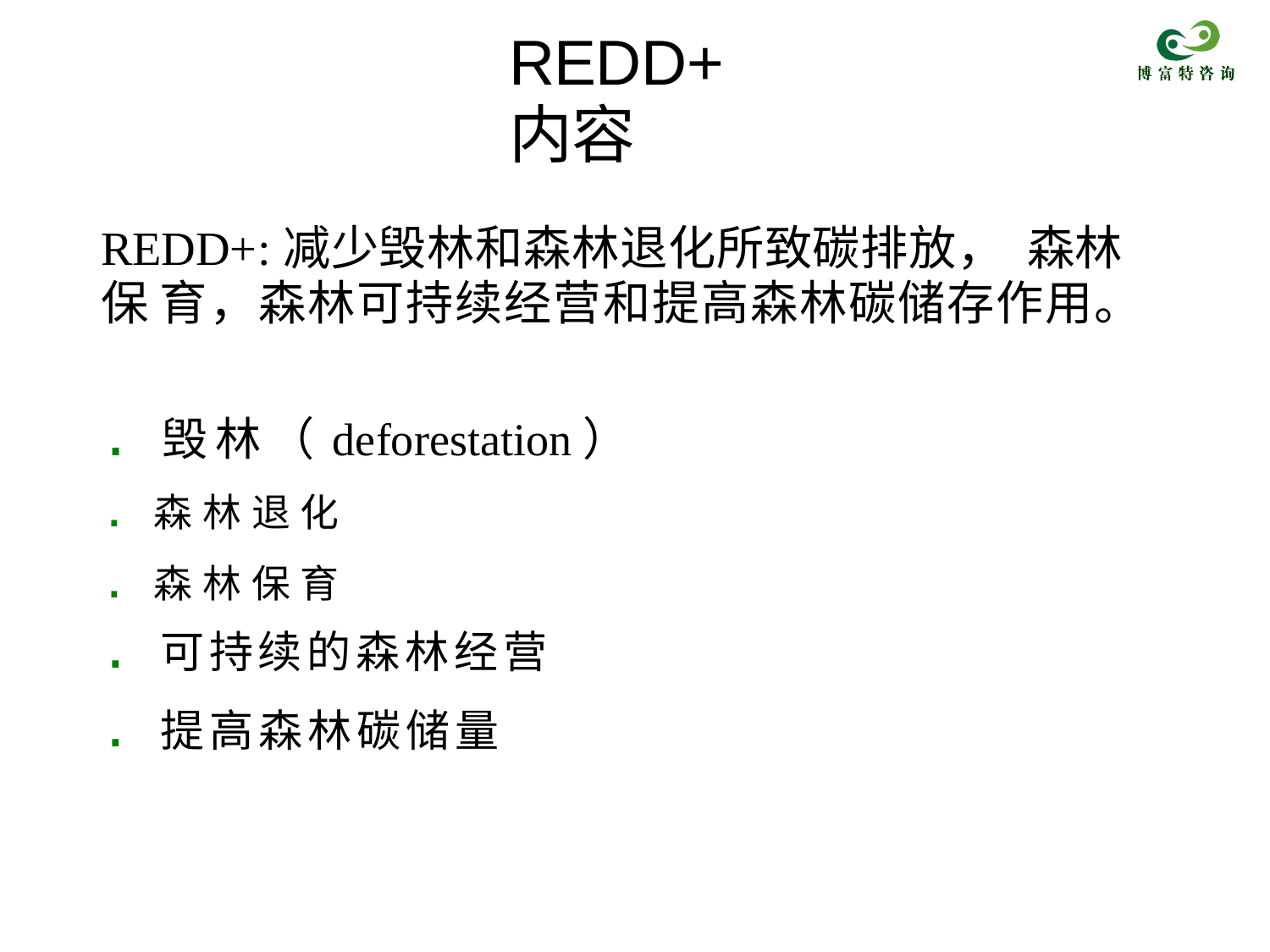

REDD+内容

REDD+:减少毁林和森林退化所致碳排放， 森林保 育，森林可持续经营和提高森林碳储存作用。

. 毁林（deforestation）
. 森林退化
. 森林保育
. 可持续的森林经营
. 提高森林碳储量